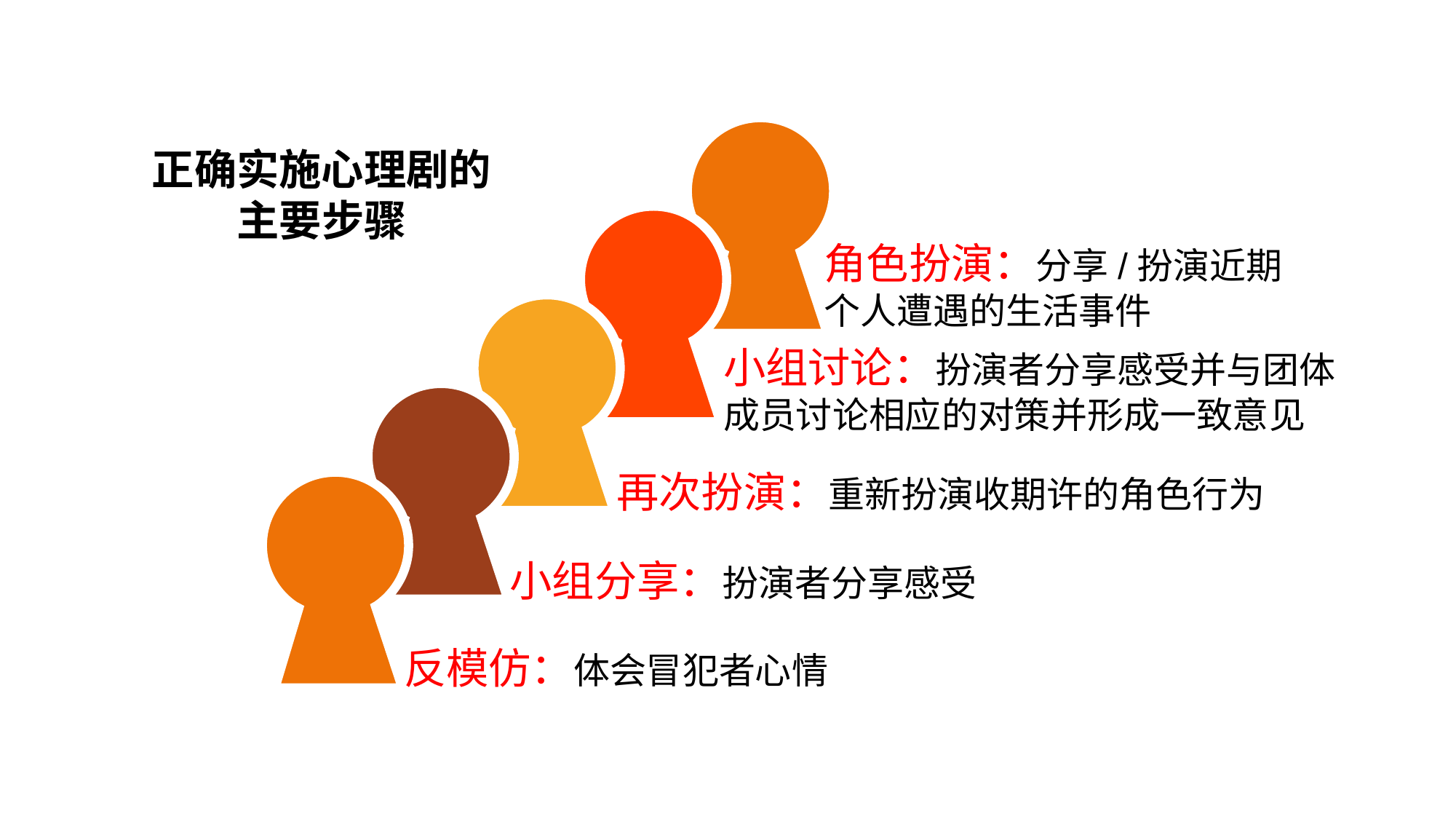

正确实施心理剧的主要步骤

角色扮演：分享/扮演近期个人遭遇的生活事件

小组讨论：扮演者分享感受并与团体成员讨论相应的对策并形成一致意见

再次扮演：重新扮演收期许的角色行为

小组分享：扮演者分享感受

反模仿：体会冒犯者心情